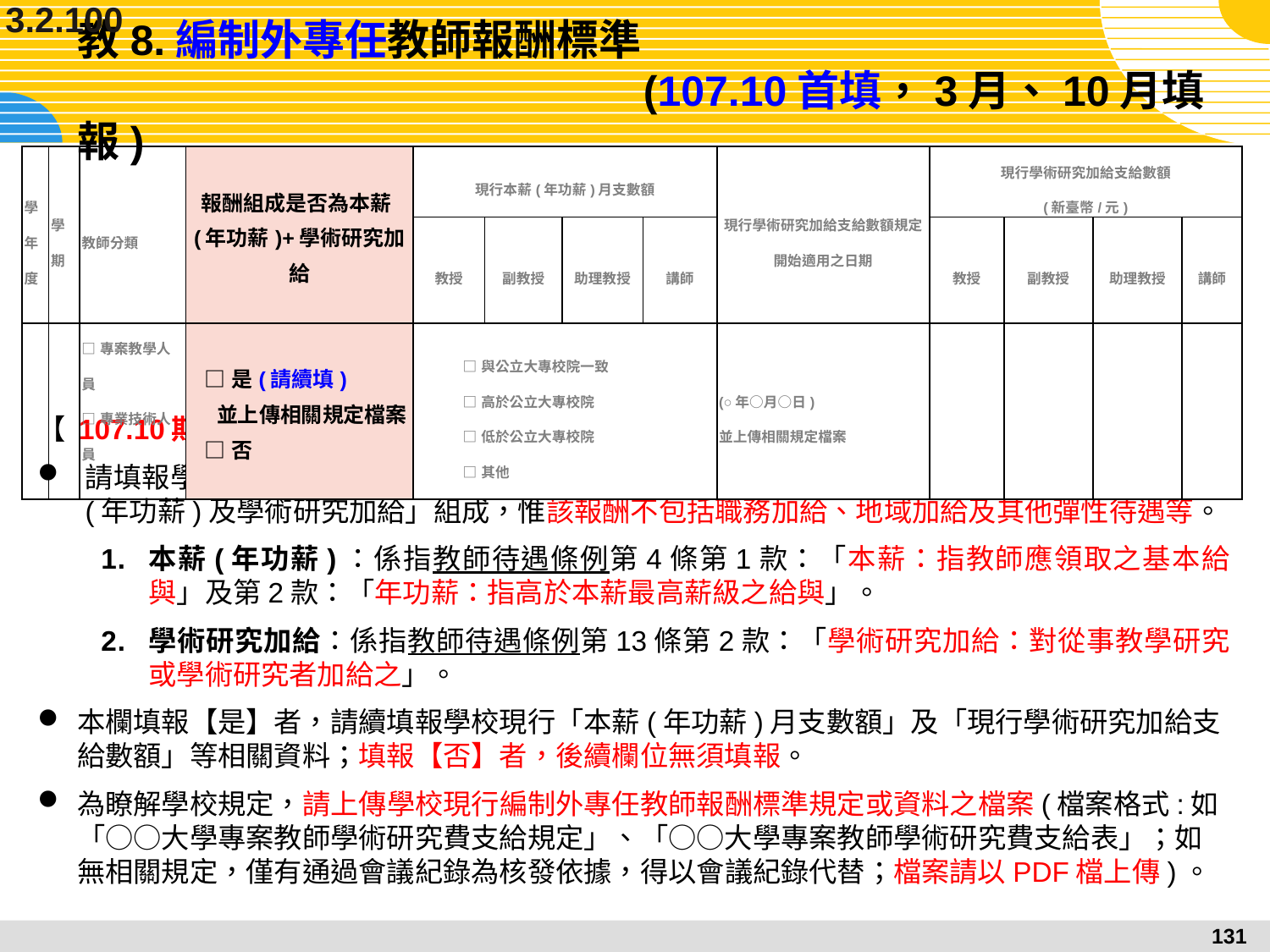

3.2.100
# 教8.編制外專任教師報酬標準								     (107.10首填，3月、10月填報)
| 學年度 | 學期 | 教師分類 | 報酬組成是否為本薪(年功薪)+學術研究加給 | 現行本薪(年功薪)月支數額 |  |  |  | 現行學術研究加給支給數額規定開始適用之日期 | 現行學術研究加給支給數額 (新臺幣/元) |  |  |  |
| --- | --- | --- | --- | --- | --- | --- | --- | --- | --- | --- | --- | --- |
|  |  |  |  | 教授 | 副教授 | 助理教授 | 講師 |  | 教授 | 副教授 | 助理教授 | 講師 |
|  |  | □專案教學人員 □專業技術人員 | □是(請續填) 並上傳相關規定檔案 □否 | □與公立大專校院一致 □高於公立大專校院 □低於公立大專校院 □其他 |  |  |  | (○年○月○日) 並上傳相關規定檔案 |  |  |  |  |
【 107.10期-新增表冊欄位說明】
請填報學校編制外專任教師【專案教學人員；專業技術人員】報酬組成【是；否】為「本薪(年功薪)及學術研究加給」組成，惟該報酬不包括職務加給、地域加給及其他彈性待遇等。
本薪(年功薪)：係指教師待遇條例第4條第1款：「本薪：指教師應領取之基本給與」及第2款：「年功薪：指高於本薪最高薪級之給與」。
學術研究加給：係指教師待遇條例第13條第2款：「學術研究加給：對從事教學研究或學術研究者加給之」。
本欄填報【是】者，請續填報學校現行「本薪(年功薪)月支數額」及「現行學術研究加給支給數額」等相關資料；填報【否】者，後續欄位無須填報。
為瞭解學校規定，請上傳學校現行編制外專任教師報酬標準規定或資料之檔案(檔案格式:如「○○大學專案教師學術研究費支給規定」、「○○大學專案教師學術研究費支給表」；如無相關規定，僅有通過會議紀錄為核發依據，得以會議紀錄代替；檔案請以PDF檔上傳)。